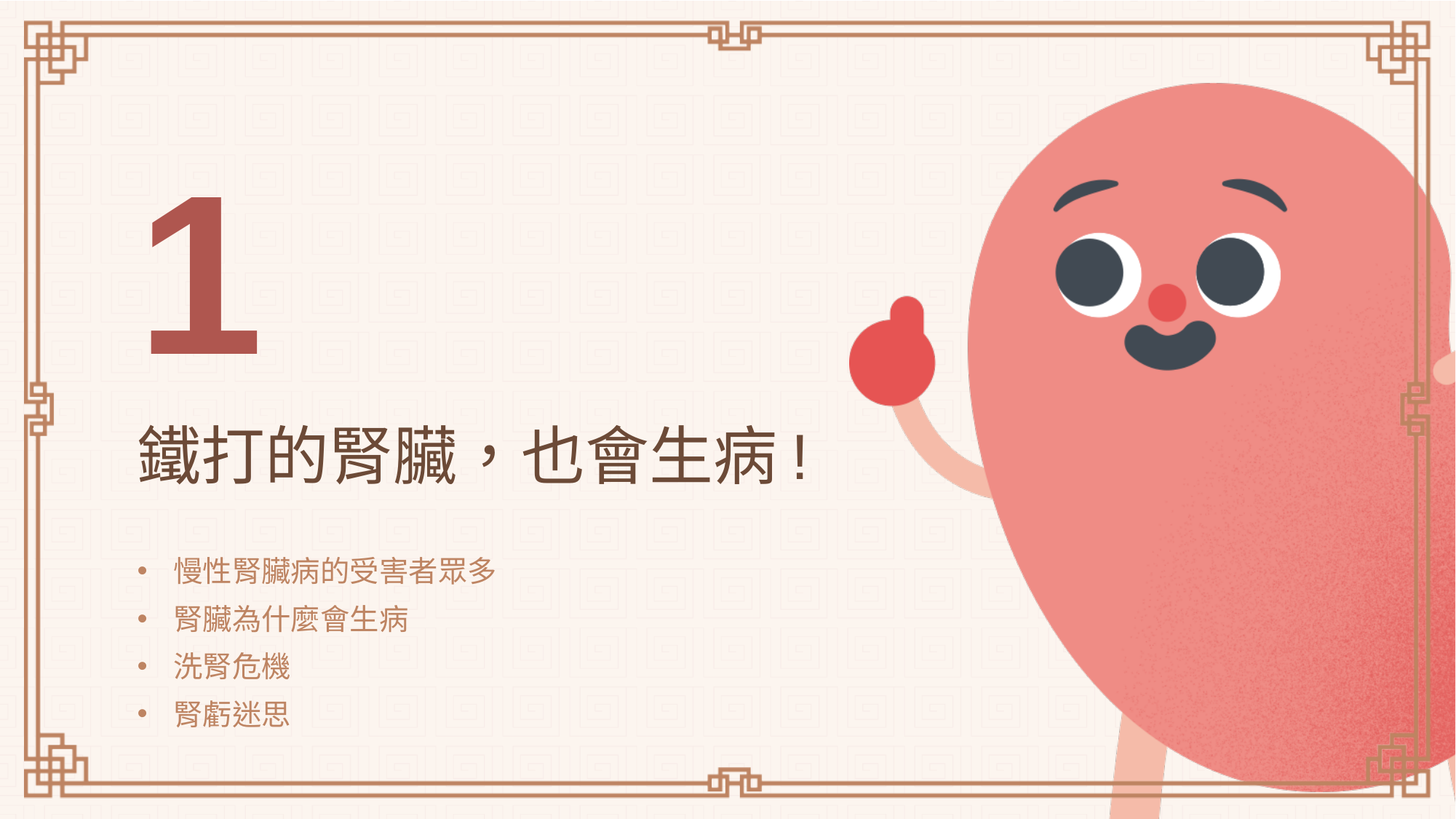

1
# 鐵打的腎臟，也會生病!
慢性腎臟病的受害者眾多
腎臟為什麼會生病
洗腎危機
腎虧迷思